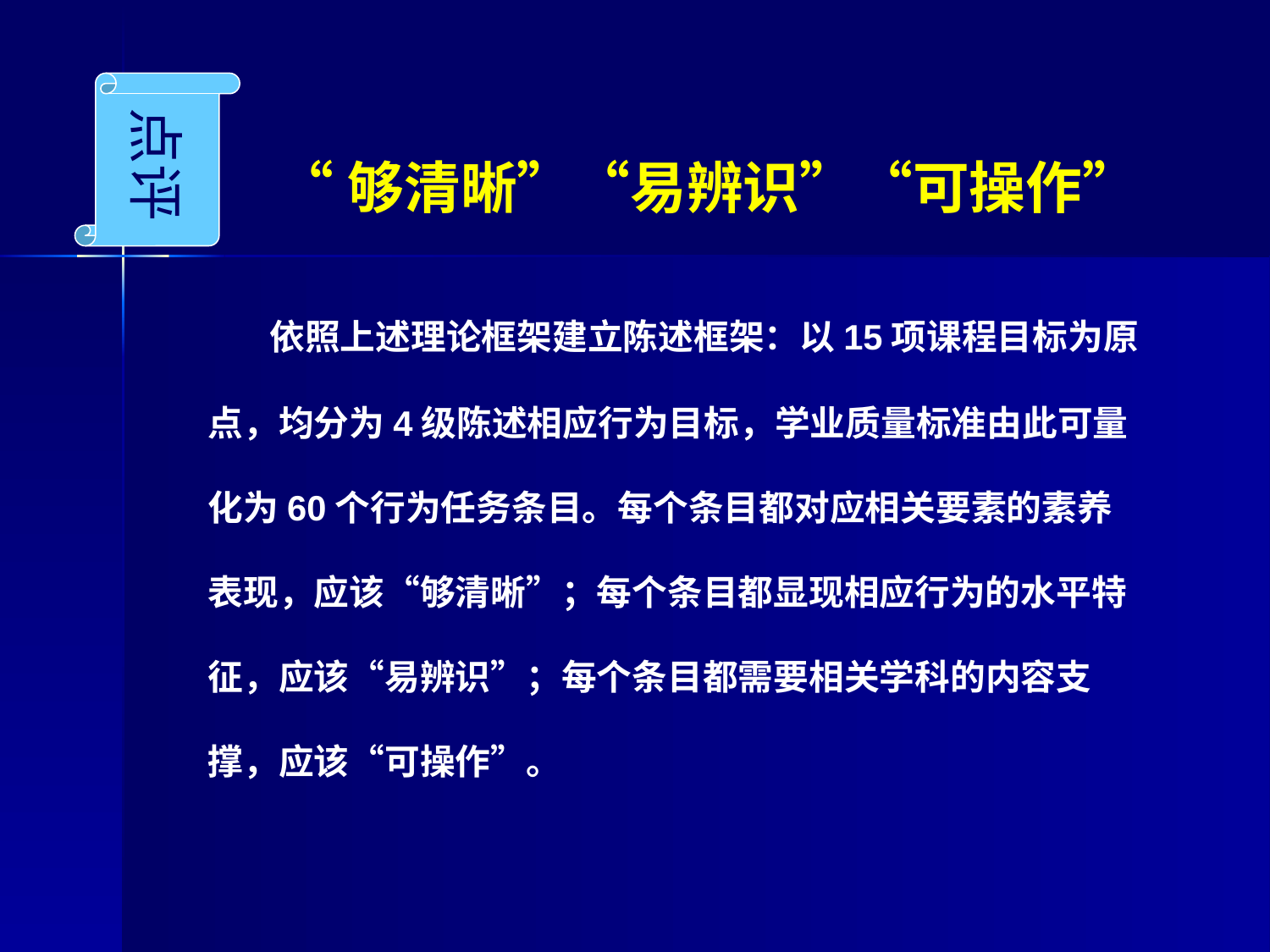

点评
# “够清晰”“易辨识”“可操作”
　  依照上述理论框架建立陈述框架：以15项课程目标为原点，均分为4级陈述相应行为目标，学业质量标准由此可量化为60个行为任务条目。每个条目都对应相关要素的素养表现，应该“够清晰”；每个条目都显现相应行为的水平特征，应该“易辨识”；每个条目都需要相关学科的内容支撑，应该“可操作”。